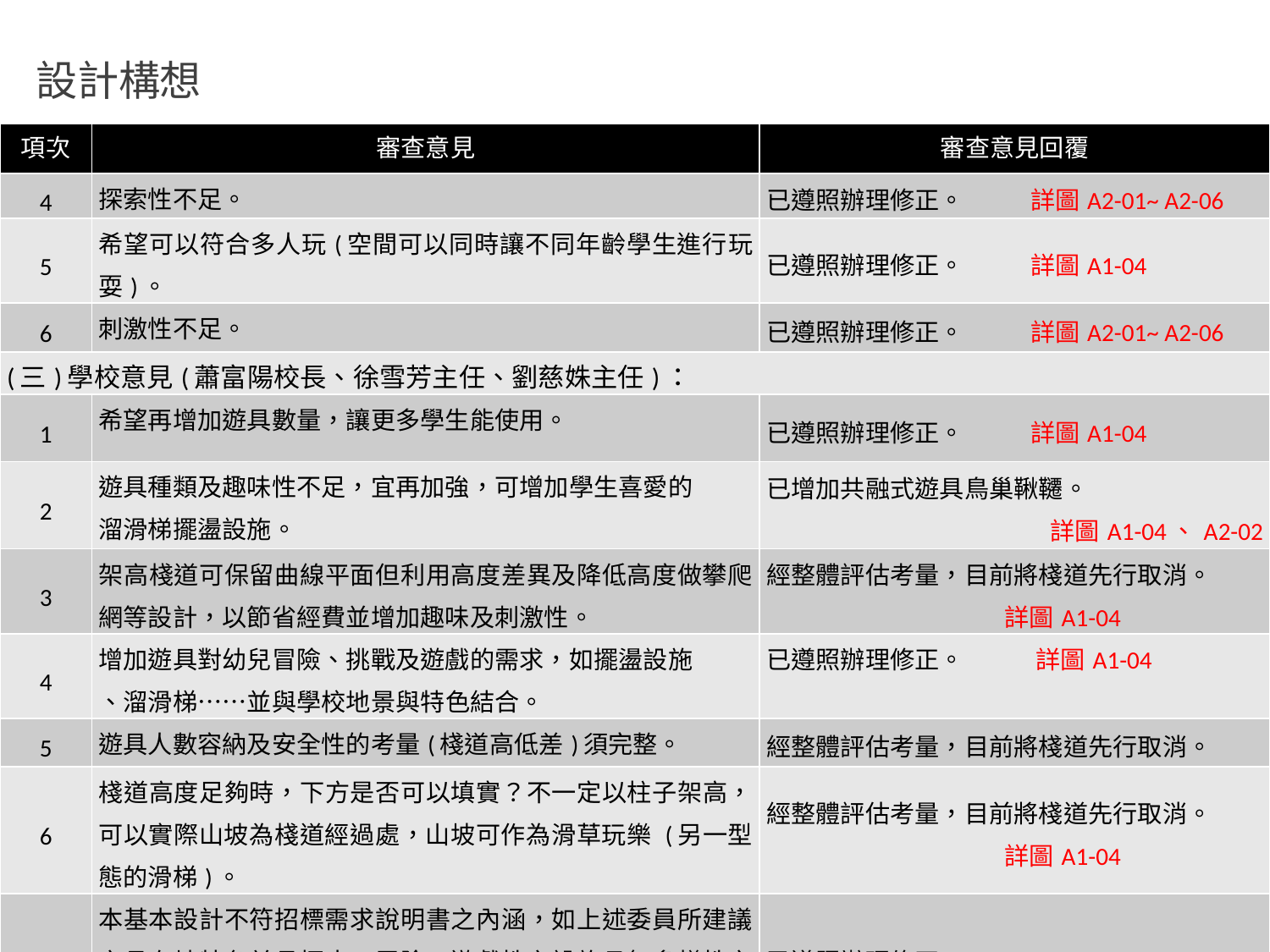

設計構想
| 項次 | 審查意見 | 審查意見回覆 |
| --- | --- | --- |
| 4 | 探索性不足。 | 已遵照辦理修正。 詳圖A2-01~ A2-06 |
| 5 | 希望可以符合多人玩(空間可以同時讓不同年齡學生進行玩耍)。 | 已遵照辦理修正。 詳圖A1-04 |
| 6 | 刺激性不足。 | 已遵照辦理修正。 詳圖A2-01~ A2-06 |
| (三)學校意見(蕭富陽校長、徐雪芳主任、劉慈姝主任)： |  |  |
| 1 | 希望再增加遊具數量，讓更多學生能使用。 | 已遵照辦理修正。 詳圖A1-04 |
| 2 | 遊具種類及趣味性不足，宜再加強，可增加學生喜愛的 溜滑梯擺盪設施。 | 已增加共融式遊具鳥巢鞦韆。 詳圖A1-04、A2-02 |
| 3 | 架高棧道可保留曲線平面但利用高度差異及降低高度做攀爬網等設計，以節省經費並增加趣味及刺激性。 | 經整體評估考量，目前將棧道先行取消。 詳圖A1-04 |
| 4 | 增加遊具對幼兒冒險、挑戰及遊戲的需求，如擺盪設施 、溜滑梯……並與學校地景與特色結合。 | 已遵照辦理修正。 詳圖A1-04 |
| 5 | 遊具人數容納及安全性的考量(棧道高低差)須完整。 | 經整體評估考量，目前將棧道先行取消。 |
| 6 | 棧道高度足夠時，下方是否可以填實？不一定以柱子架高，可以實際山坡為棧道經過處，山坡可作為滑草玩樂 (另一型態的滑梯)。 | 經整體評估考量，目前將棧道先行取消。 詳圖A1-04 |
| 7 | 本基本設計不符招標需求說明書之內涵，如上述委員所建議之具在地特色並具探索、冒險、遊戲性之設施且無多樣性之遊具。 | 已遵照辦理修正。 |
54